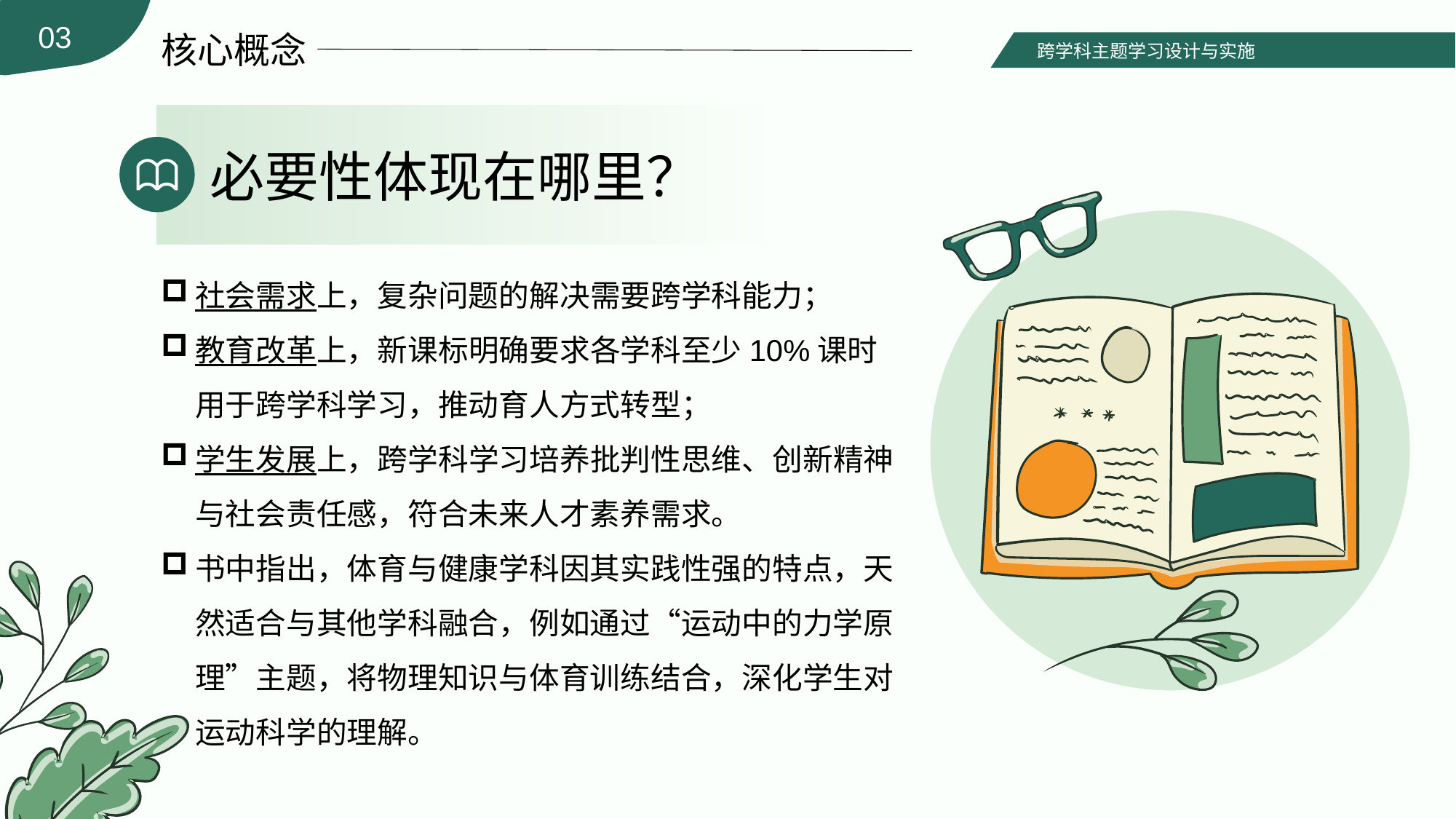

03
核心概念

跨学科主题学习设计与实施

必要性体现在哪里？

社会需求上，复杂问题的解决需要跨学科能力；
教育改革上，新课标明确要求各学科至少10%课时用于跨学科学习，推动育人方式转型；
学生发展上，跨学科学习培养批判性思维、创新精神与社会责任感，符合未来人才素养需求。
书中指出，体育与健康学科因其实践性强的特点，天然适合与其他学科融合，例如通过“运动中的力学原理”主题，将物理知识与体育训练结合，深化学生对运动科学的理解。